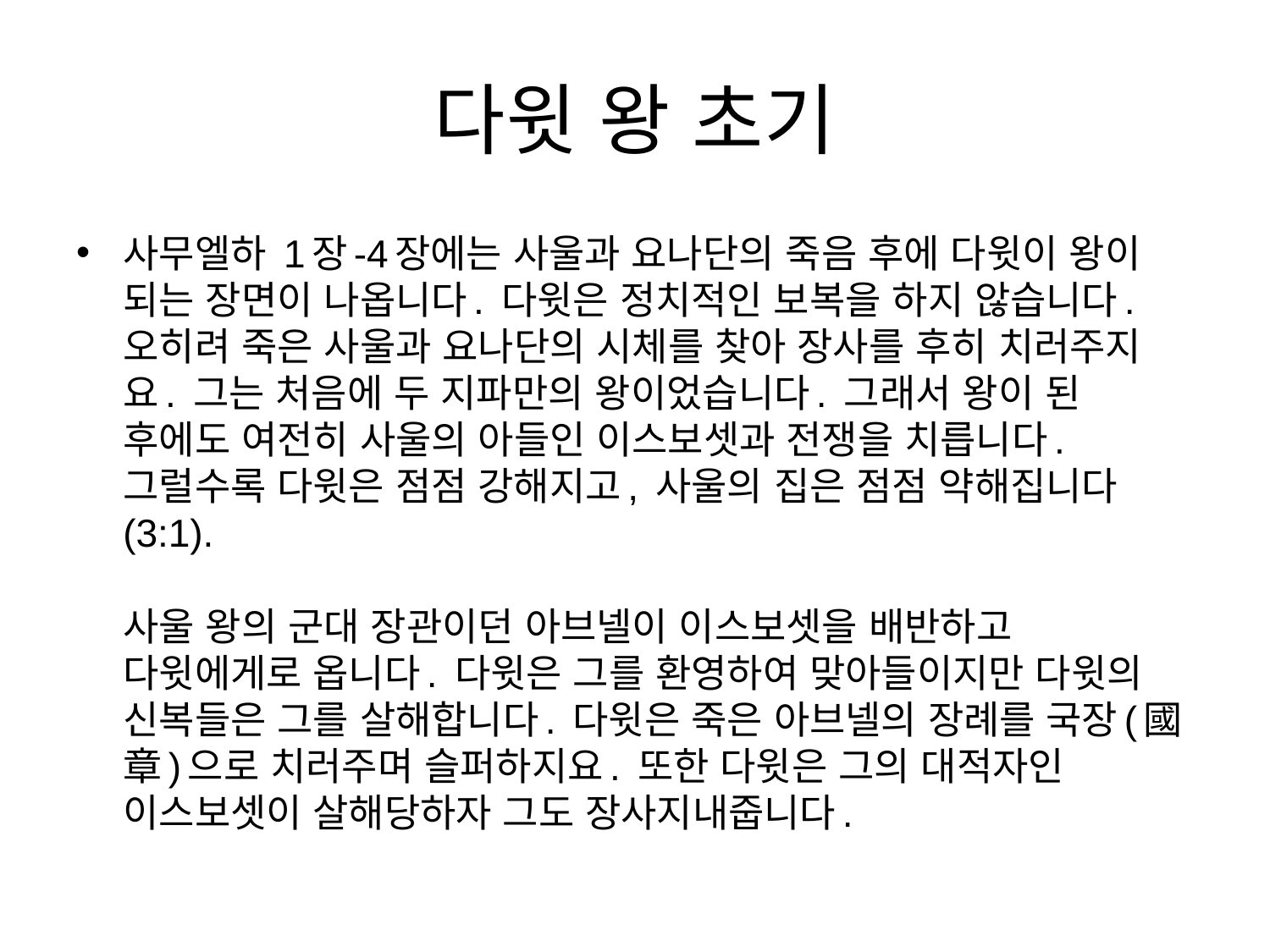

# 다윗 왕 초기
사무엘하 1장-4장에는 사울과 요나단의 죽음 후에 다윗이 왕이 되는 장면이 나옵니다. 다윗은 정치적인 보복을 하지 않습니다. 오히려 죽은 사울과 요나단의 시체를 찾아 장사를 후히 치러주지요. 그는 처음에 두 지파만의 왕이었습니다. 그래서 왕이 된 후에도 여전히 사울의 아들인 이스보셋과 전쟁을 치릅니다. 그럴수록 다윗은 점점 강해지고, 사울의 집은 점점 약해집니다(3:1). 
사울 왕의 군대 장관이던 아브넬이 이스보셋을 배반하고 다윗에게로 옵니다. 다윗은 그를 환영하여 맞아들이지만 다윗의 신복들은 그를 살해합니다. 다윗은 죽은 아브넬의 장례를 국장(國章)으로 치러주며 슬퍼하지요. 또한 다윗은 그의 대적자인 이스보셋이 살해당하자 그도 장사지내줍니다.